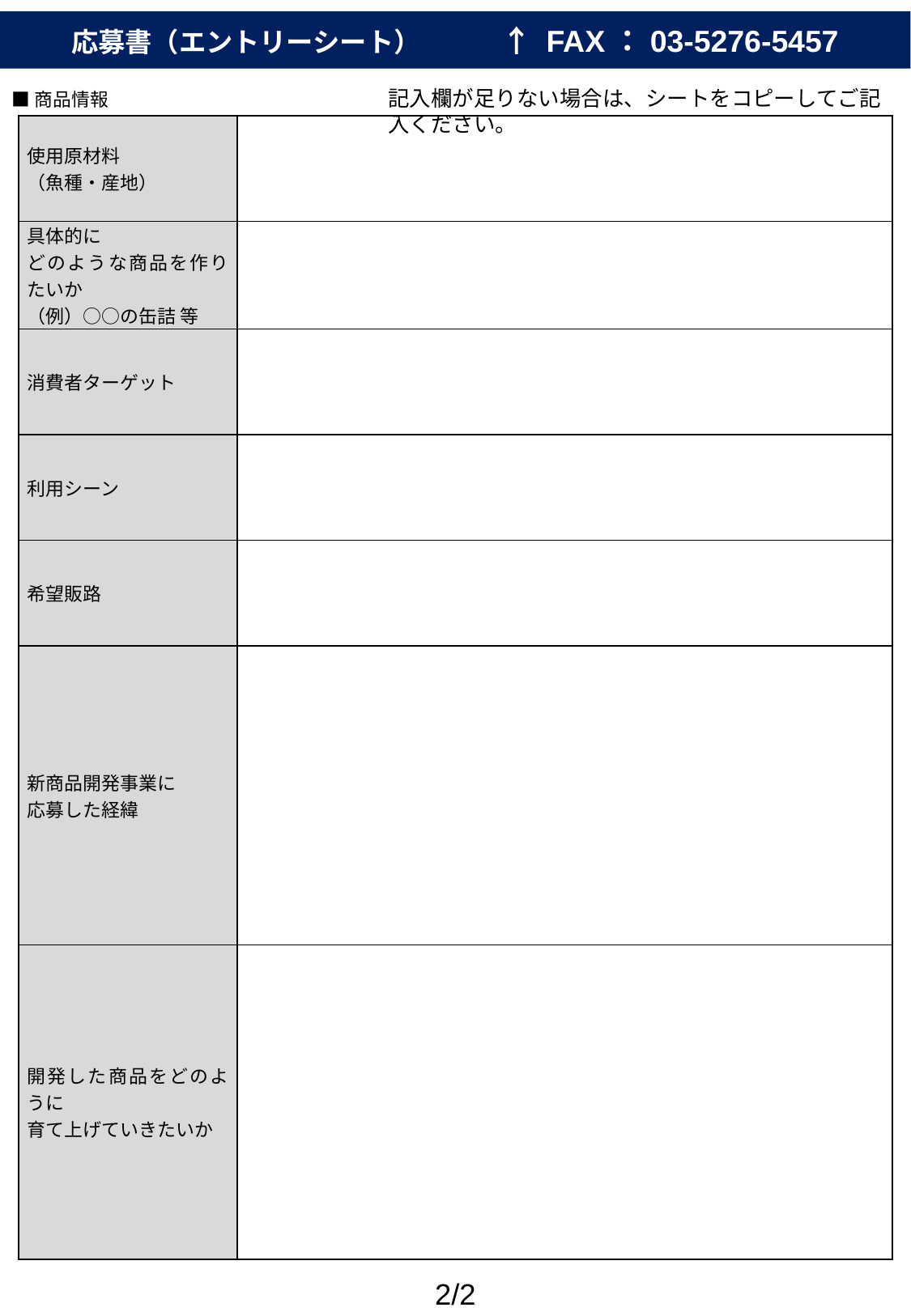

応募書（エントリーシート）　　　↑ FAX：03-5276-5457
記入欄が足りない場合は、シートをコピーしてご記入ください。

■商品情報
| 使用原材料 （魚種・産地） |  |
| --- | --- |
| 具体的に どのような商品を作りたいか （例）○○の缶詰 等 |  |
| 消費者ターゲット |  |
| 利用シーン |  |
| 希望販路 |  |
| 新商品開発事業に 応募した経緯 |  |
| 開発した商品をどのように 育て上げていきたいか |  |
2/2